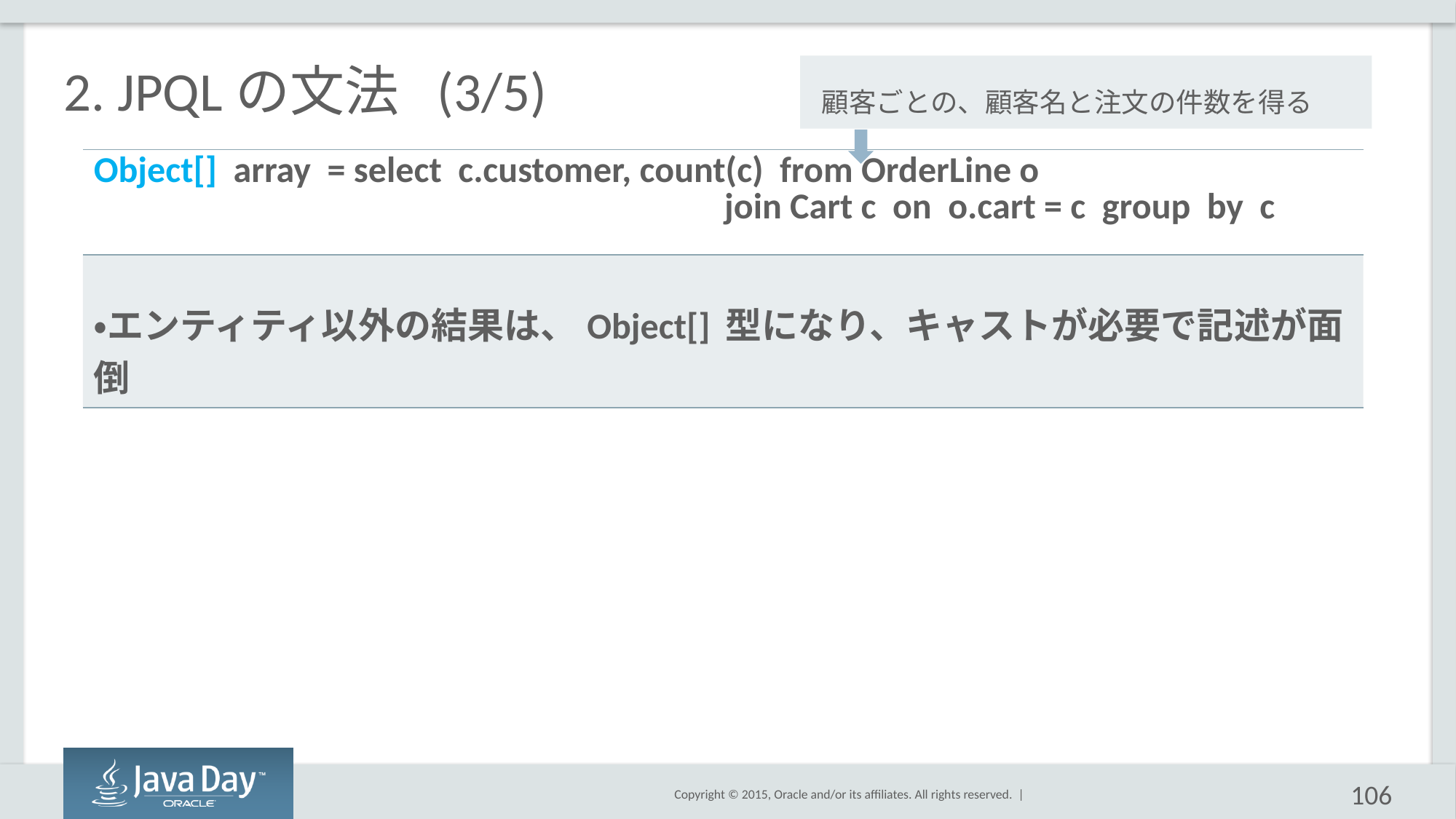

# 2. JPQLの文法  (3/5)
顧客ごとの、顧客名と注文の件数を得る

| Object[] array = select c.customer, count(c) from OrderLine o join Cart c on o.cart = c group by c |
| --- |
| ・エンティティ以外の結果は、Object[] 型になり、キャストが必要で記述が面倒 |

106